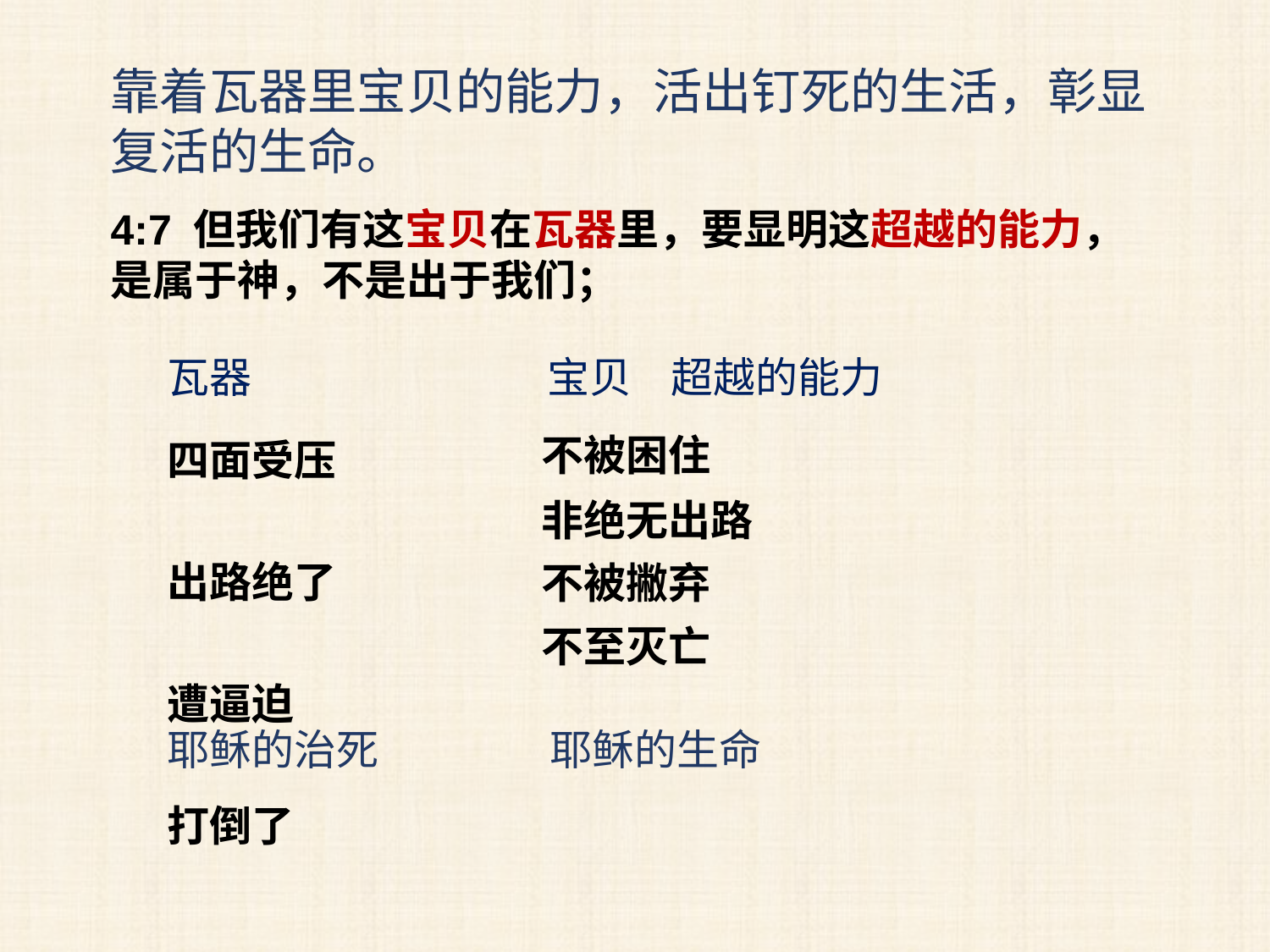

靠着瓦器里宝贝的能力，活出钉死的生活，彰显复活的生命。
4:7 但我们有这宝贝在瓦器里，要显明这超越的能力，是属于神，不是出于我们；
瓦器
宝贝
超越的能力
四面受压
出路绝了
遭逼迫
打倒了
不被困住
非绝无出路
不被撇弃
不至灭亡
耶稣的治死
耶稣的生命